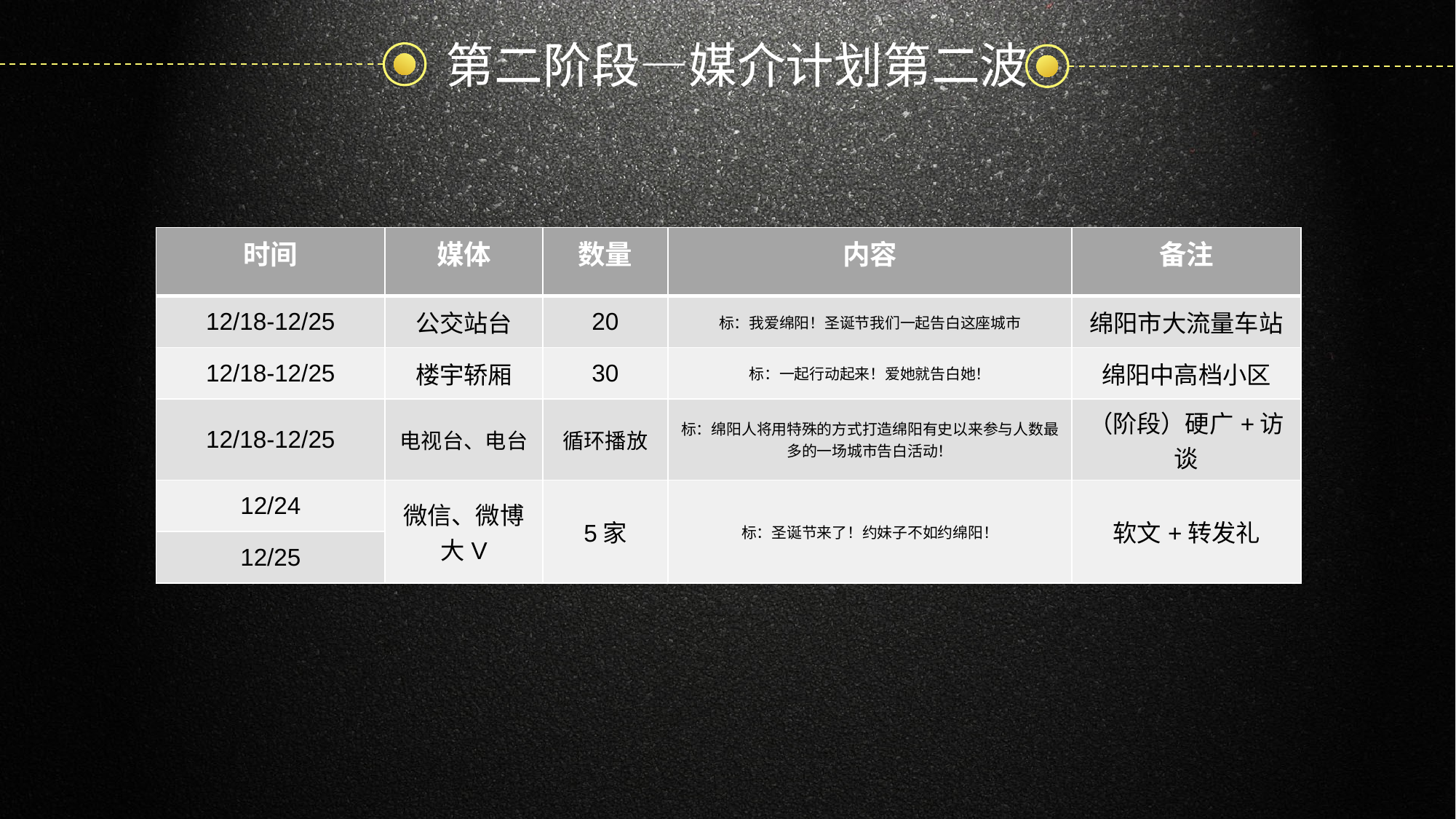

第二阶段—媒介计划第二波

| 时间 | 媒体 | 数量 | 内容 | 备注 |
| --- | --- | --- | --- | --- |
| 12/18-12/25 | 公交站台 | 20 | 标：我爱绵阳！圣诞节我们一起告白这座城市 | 绵阳市大流量车站 |
| 12/18-12/25 | 楼宇轿厢 | 30 | 标：一起行动起来！爱她就告白她！ | 绵阳中高档小区 |
| 12/18-12/25 | 电视台、电台 | 循环播放 | 标：绵阳人将用特殊的方式打造绵阳有史以来参与人数最多的一场城市告白活动！ | （阶段）硬广+访谈 |
| 12/24 | 微信、微博大V | 5家 | 标：圣诞节来了！约妹子不如约绵阳！ | 软文+转发礼 |
| 12/25 |  |  |  |  |